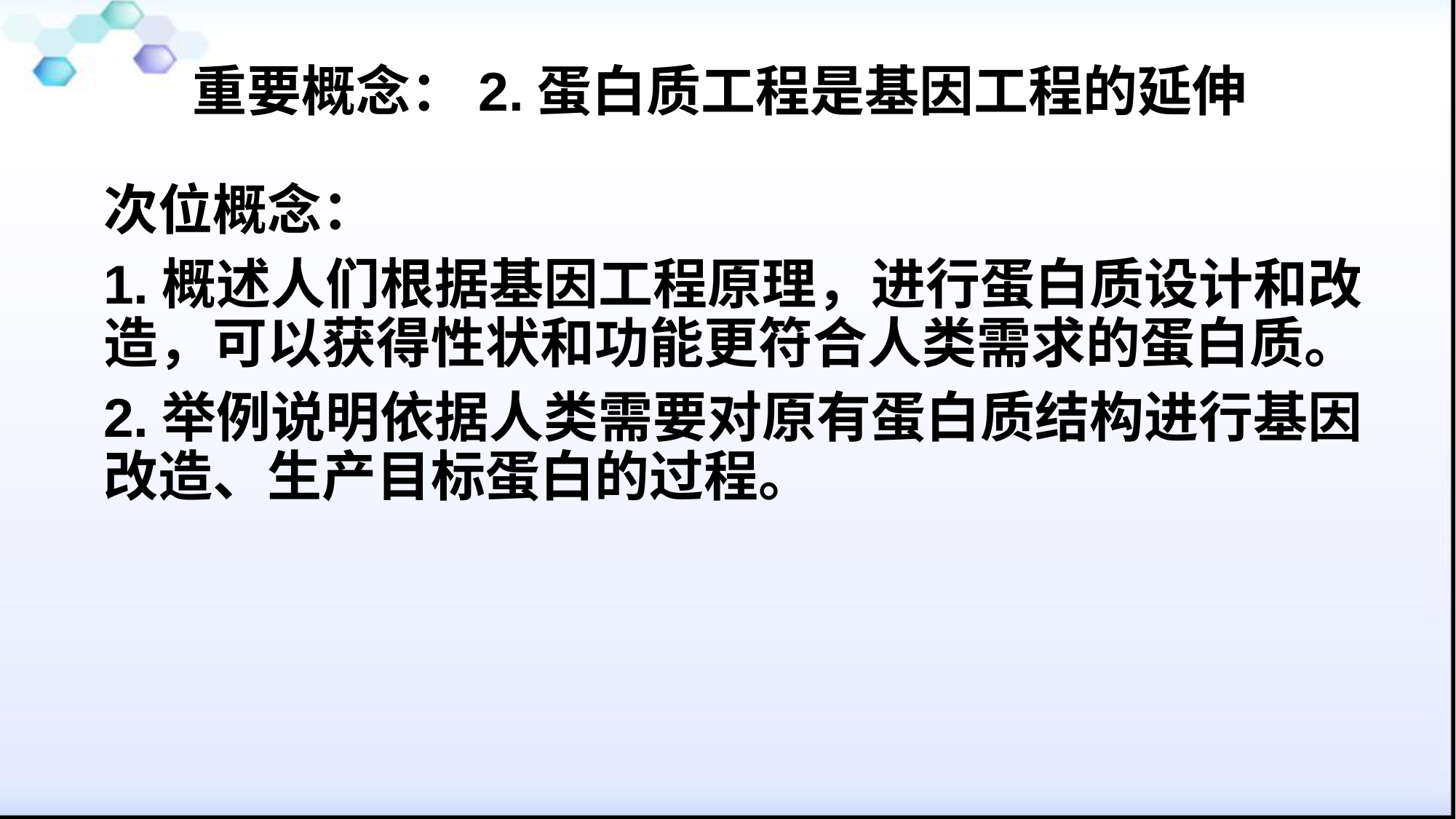

# 重要概念：2.蛋白质工程是基因工程的延伸
次位概念：
1.概述人们根据基因工程原理，进行蛋白质设计和改造，可以获得性状和功能更符合人类需求的蛋白质。
2.举例说明依据人类需要对原有蛋白质结构进行基因改造、生产目标蛋白的过程。